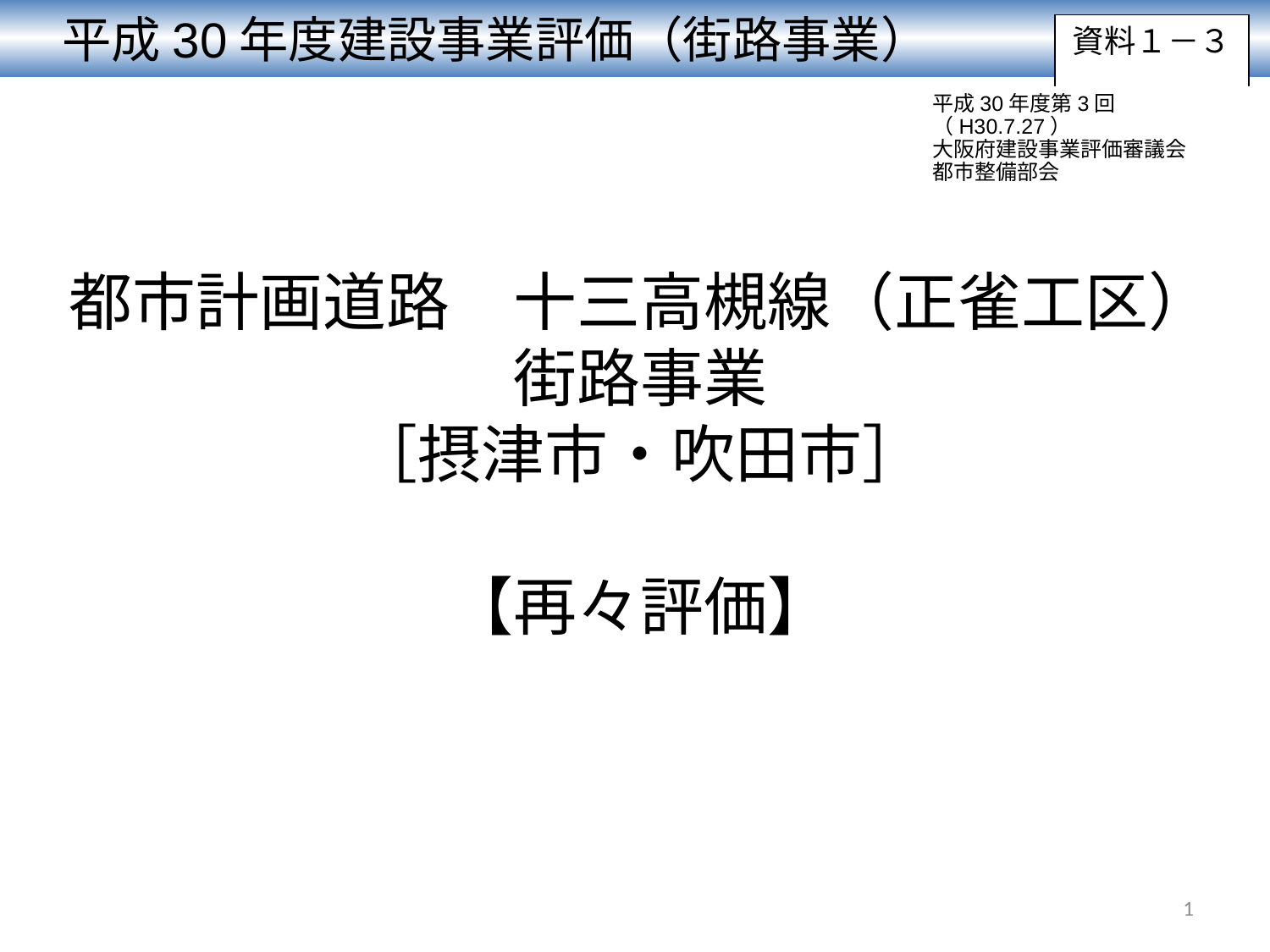

平成30年度建設事業評価（街路事業）
資料１－３
平成30年度第3回（H30.7.27）
大阪府建設事業評価審議会
都市整備部会
都市計画道路　十三高槻線（正雀工区）
街路事業
［摂津市・吹田市］

【再々評価】

1